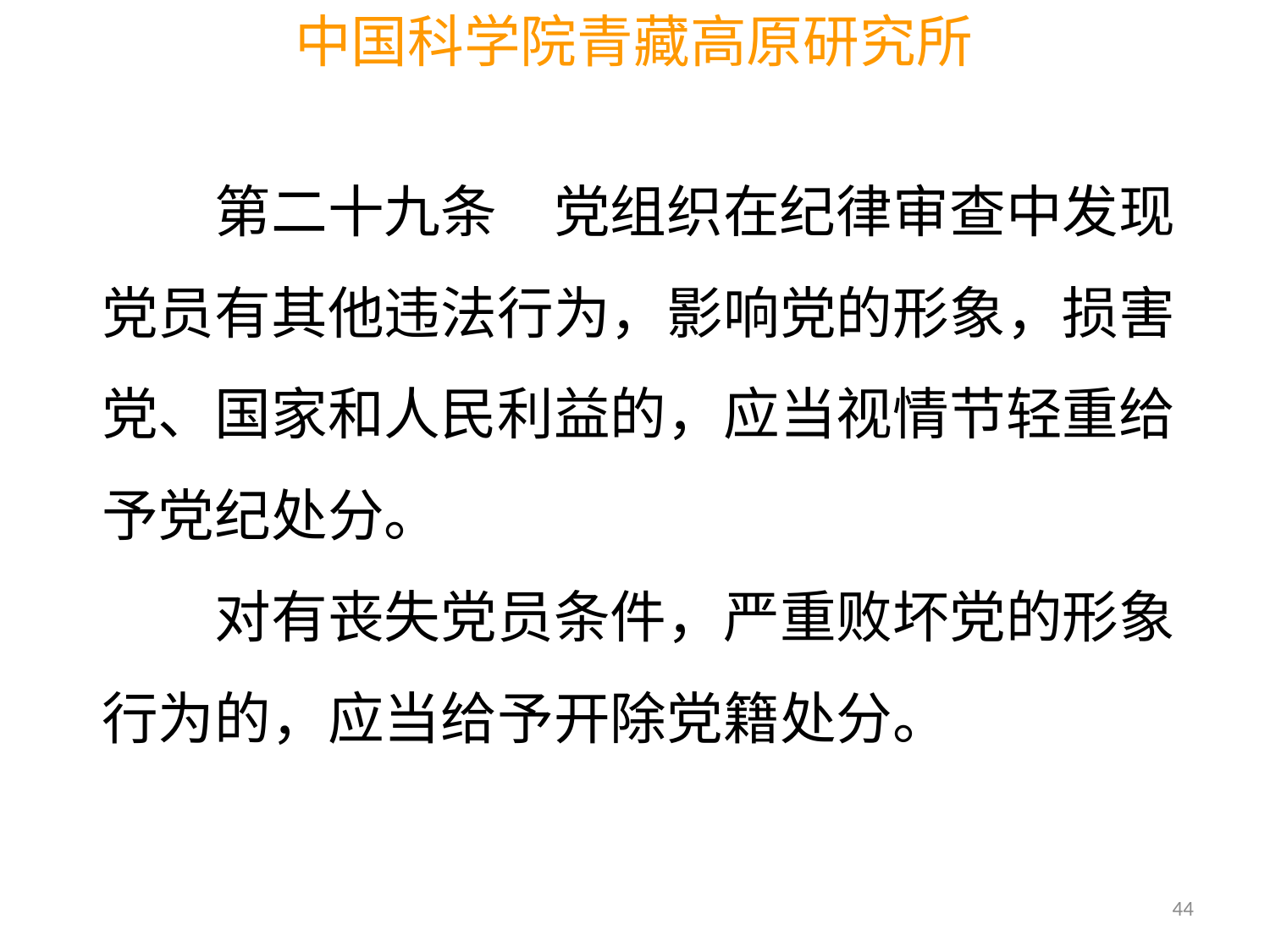

第二十九条　党组织在纪律审查中发现党员有其他违法行为，影响党的形象，损害党、国家和人民利益的，应当视情节轻重给予党纪处分。
　　对有丧失党员条件，严重败坏党的形象行为的，应当给予开除党籍处分。
44